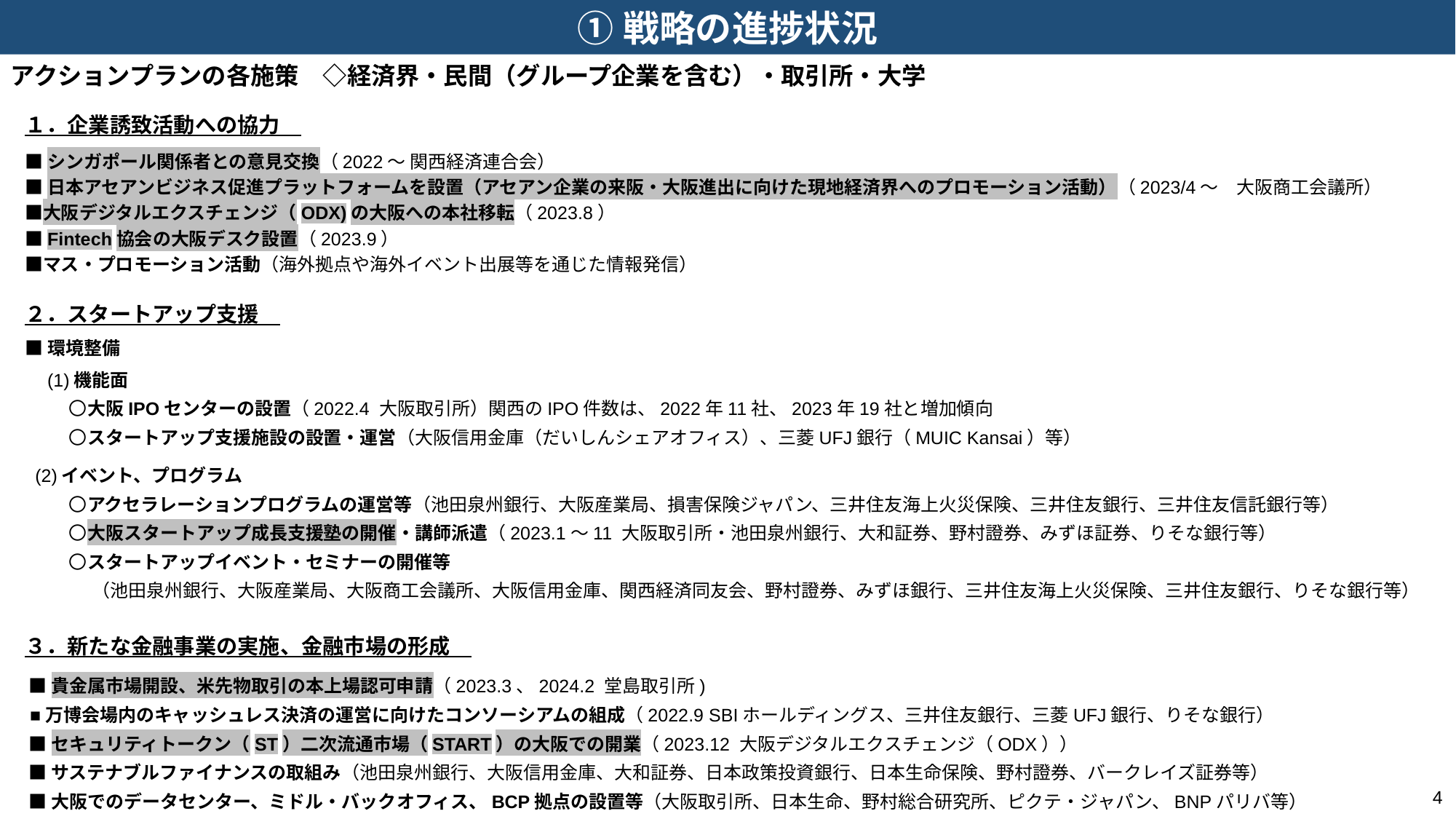

①戦略の進捗状況
アクションプランの各施策　◇経済界・民間（グループ企業を含む）・取引所・大学

１．企業誘致活動への協力
■シンガポール関係者との意見交換（2022～ 関西経済連合会）
■日本アセアンビジネス促進プラットフォームを設置（アセアン企業の来阪・大阪進出に向けた現地経済界へのプロモーション活動）（2023/4～　大阪商工会議所）
■大阪デジタルエクスチェンジ（ODX)の大阪への本社移転（2023.8）
■Fintech協会の大阪デスク設置（2023.9）
■マス・プロモーション活動（海外拠点や海外イベント出展等を通じた情報発信）

２．スタートアップ支援
■環境整備
　(1)機能面
　　  〇大阪IPOセンターの設置（2022.4 大阪取引所）関西のIPO件数は、2022年11社、2023年19社と増加傾向
　　  〇スタートアップ支援施設の設置・運営（大阪信用金庫（だいしんシェアオフィス）、三菱UFJ銀行（MUIC Kansai）等）
  (2)イベント、プログラム
　　  〇アクセラレーションプログラムの運営等（池田泉州銀行、大阪産業局、損害保険ジャパン、三井住友海上火災保険、三井住友銀行、三井住友信託銀行等）
　  　〇大阪スタートアップ成長支援塾の開催・講師派遣（2023.1～11 大阪取引所・池田泉州銀行、大和証券、野村證券、みずほ証券、りそな銀行等）
　　  〇スタートアップイベント・セミナーの開催等
　　　   （池田泉州銀行、大阪産業局、大阪商工会議所、大阪信用金庫、関西経済同友会、野村證券、みずほ銀行、三井住友海上火災保険、三井住友銀行、りそな銀行等）

３．新たな金融事業の実施、金融市場の形成
 ■貴金属市場開設、米先物取引の本上場認可申請（2023.3、2024.2 堂島取引所)
 ■万博会場内のキャッシュレス決済の運営に向けたコンソーシアムの組成（2022.9 SBIホールディングス、三井住友銀行、三菱UFJ銀行、りそな銀行）
 ■セキュリティトークン（ST）二次流通市場（START）の大阪での開業（2023.12 大阪デジタルエクスチェンジ（ODX））
 ■サステナブルファイナンスの取組み（池田泉州銀行、大阪信用金庫、大和証券、日本政策投資銀行、日本生命保険、野村證券、バークレイズ証券等）
 ■大阪でのデータセンター、ミドル・バックオフィス、BCP拠点の設置等（大阪取引所、日本生命、野村総合研究所、ピクテ・ジャパン、BNPパリバ等）
4